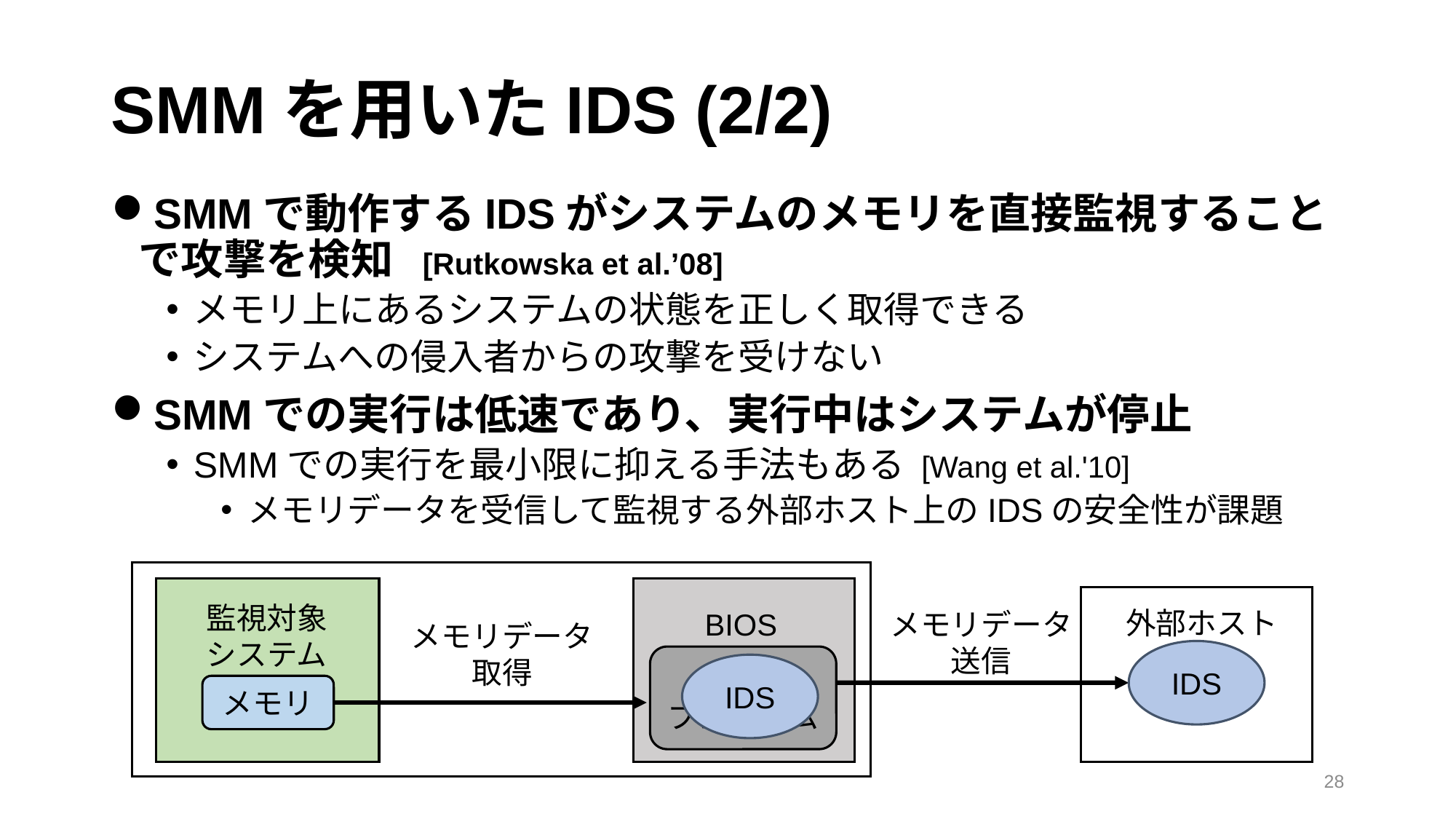

# SMMを用いたIDS (2/2)
SMMで動作するIDSがシステムのメモリを直接監視することで攻撃を検知  [Rutkowska et al.’08]
メモリ上にあるシステムの状態を正しく取得できる
システムへの侵入者からの攻撃を受けない
SMMでの実行は低速であり、実行中はシステムが停止
SMMでの実行を最小限に抑える手法もある [Wang et al.'10]
メモリデータを受信して監視する外部ホスト上のIDSの安全性が課題

監視対象
システム
メモリ

外部ホスト
BIOS
メモリデータ送信
メモリデータ
取得
IDS
SMM
プログラム
IDS
28